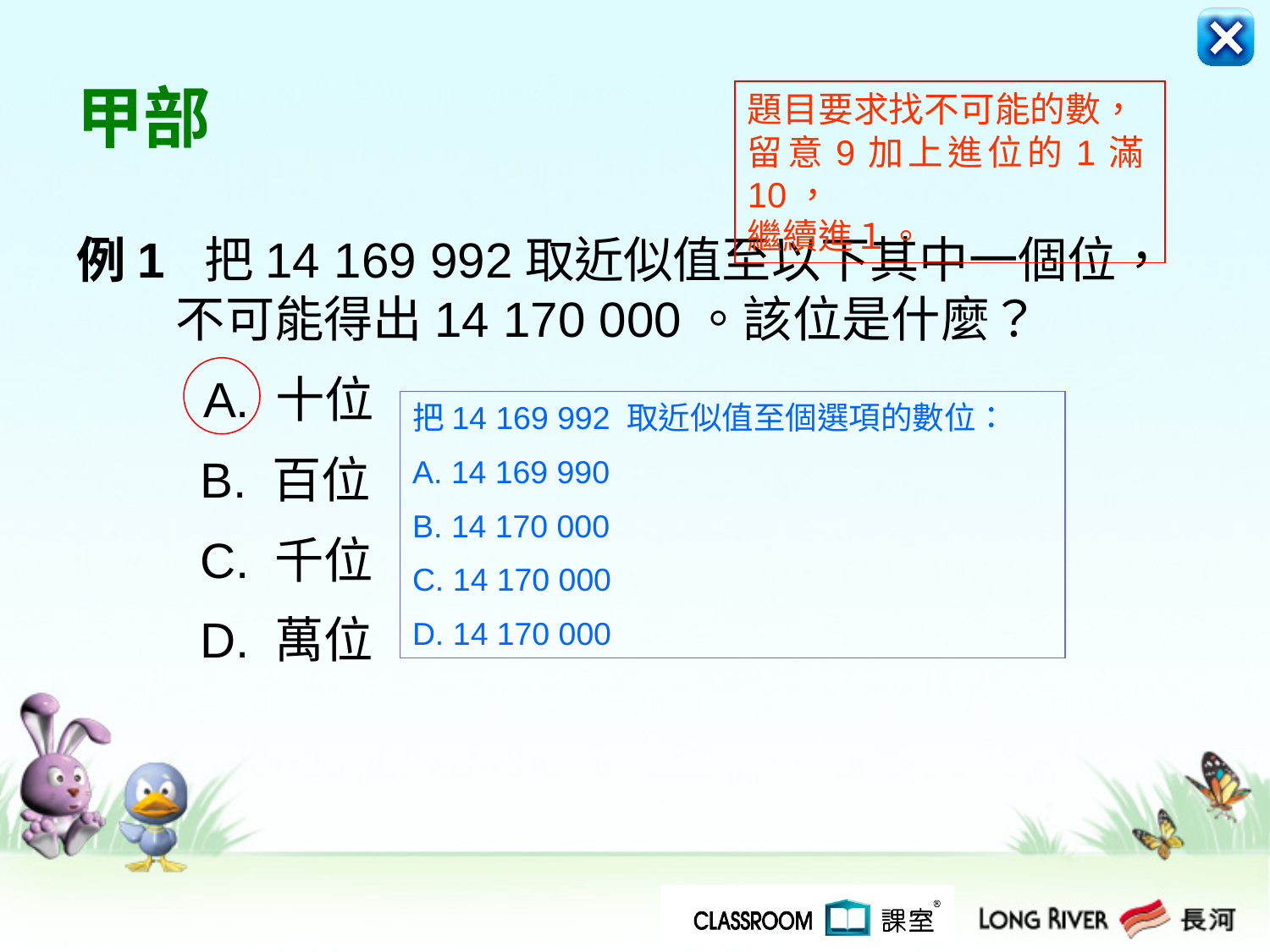

# 甲部
題目要求找不可能的數，
留意9加上進位的1滿10，
繼續進１。
例1  把14 169 992取近似值至以下其中一個位，
        不可能得出14 170 000。該位是什麼？
	A. 十位
         B. 百位
         C. 千位
         D. 萬位

把14 169 992 取近似值至個選項的數位：
A. 14 169 990
B. 14 170 000
C. 14 170 000
D. 14 170 000